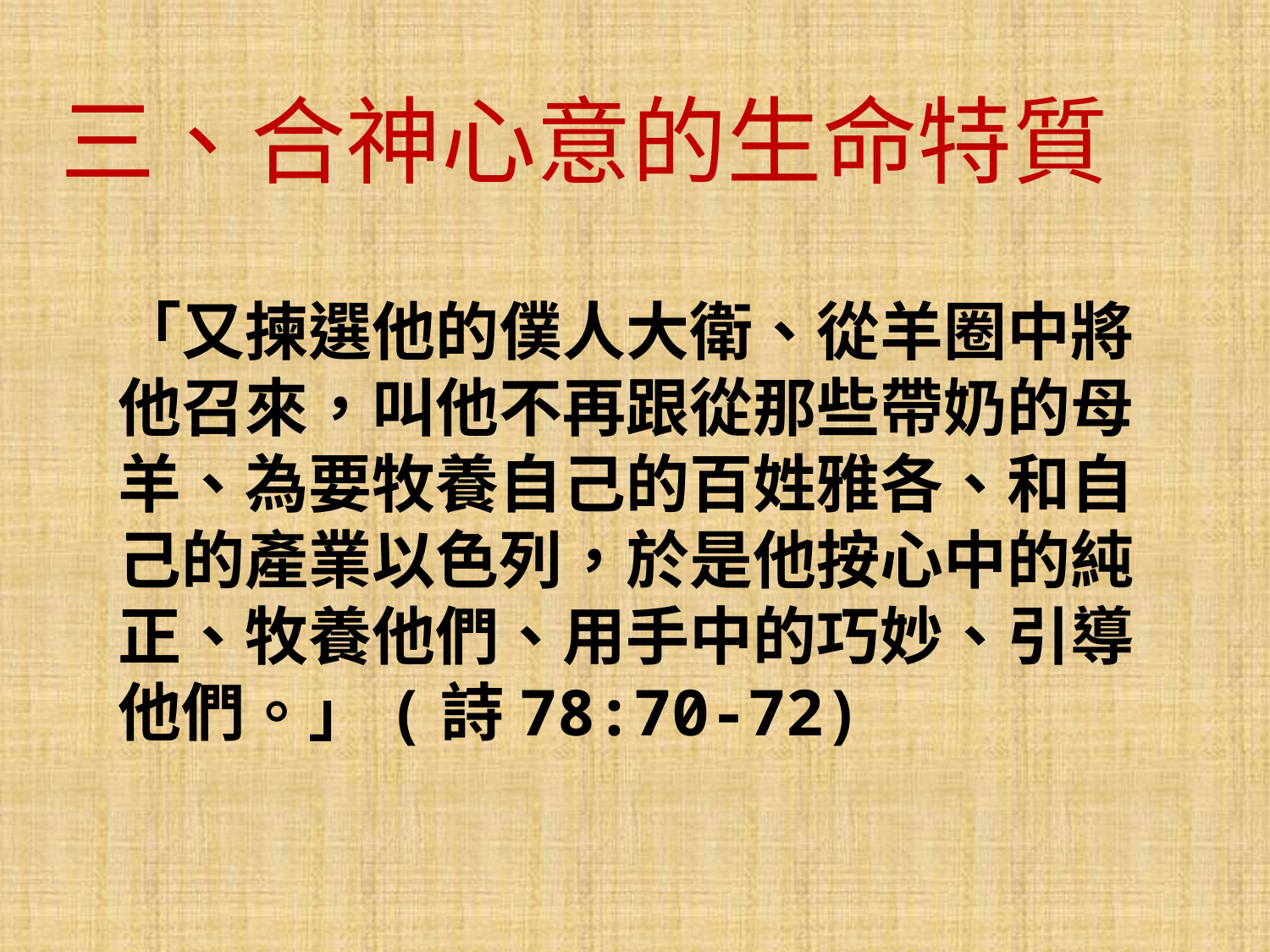

三、合神心意的生命特質
「又揀選他的僕人大衛、從羊圈中將他召來，叫他不再跟從那些帶奶的母羊、為要牧養自己的百姓雅各、和自己的產業以色列，於是他按心中的純正、牧養他們、用手中的巧妙、引導他們。」(詩78:70-72)